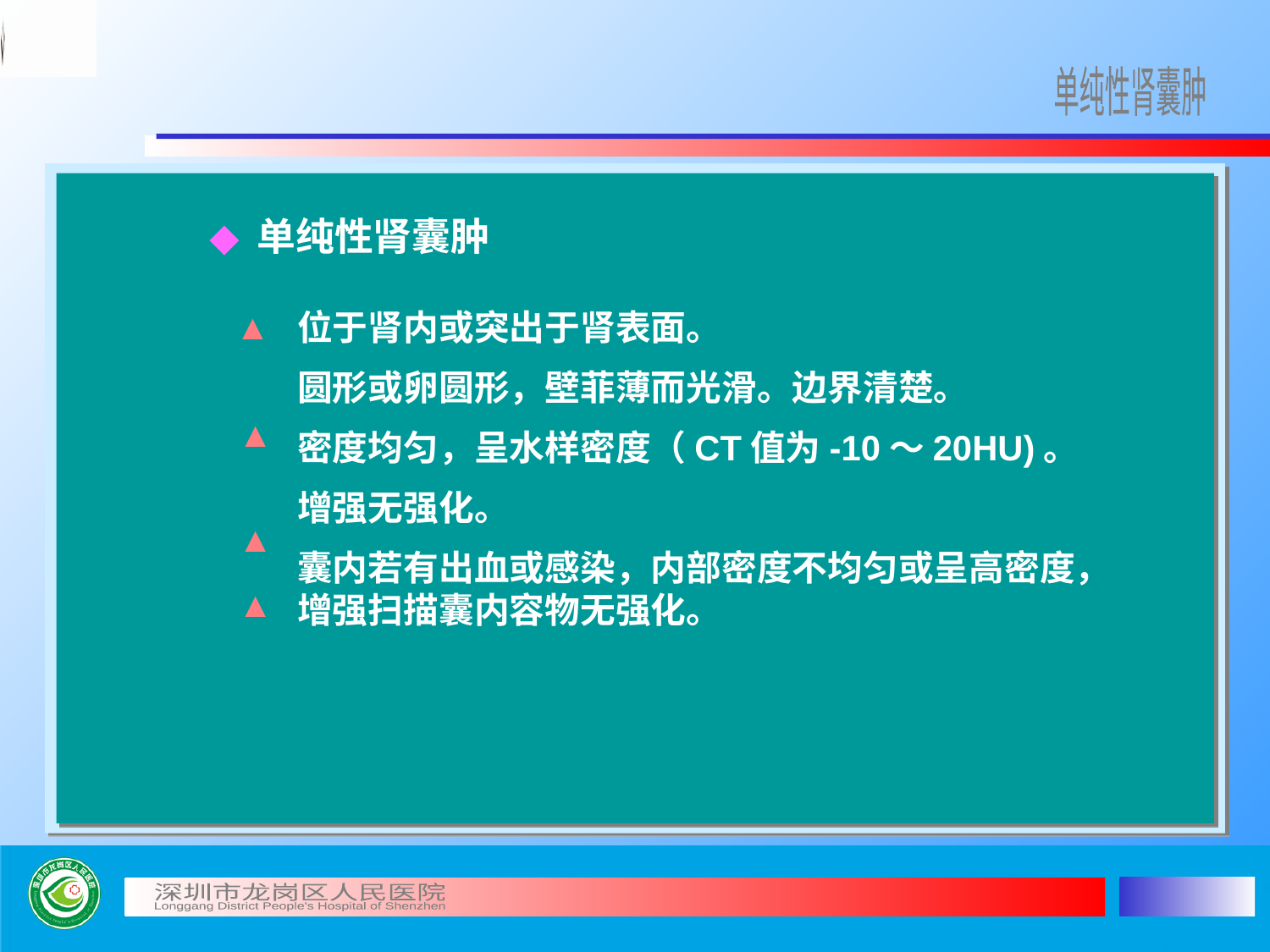

单纯性肾囊肿

◆
单纯性肾囊肿
▲
位于肾内或突出于肾表面。
圆形或卵圆形，壁菲薄而光滑。边界清楚。
密度均匀，呈水样密度（CT值为-10～20HU)。
增强无强化。
囊内若有出血或感染，内部密度不均匀或呈高密度，增强扫描囊内容物无强化。
▲
▲
▲